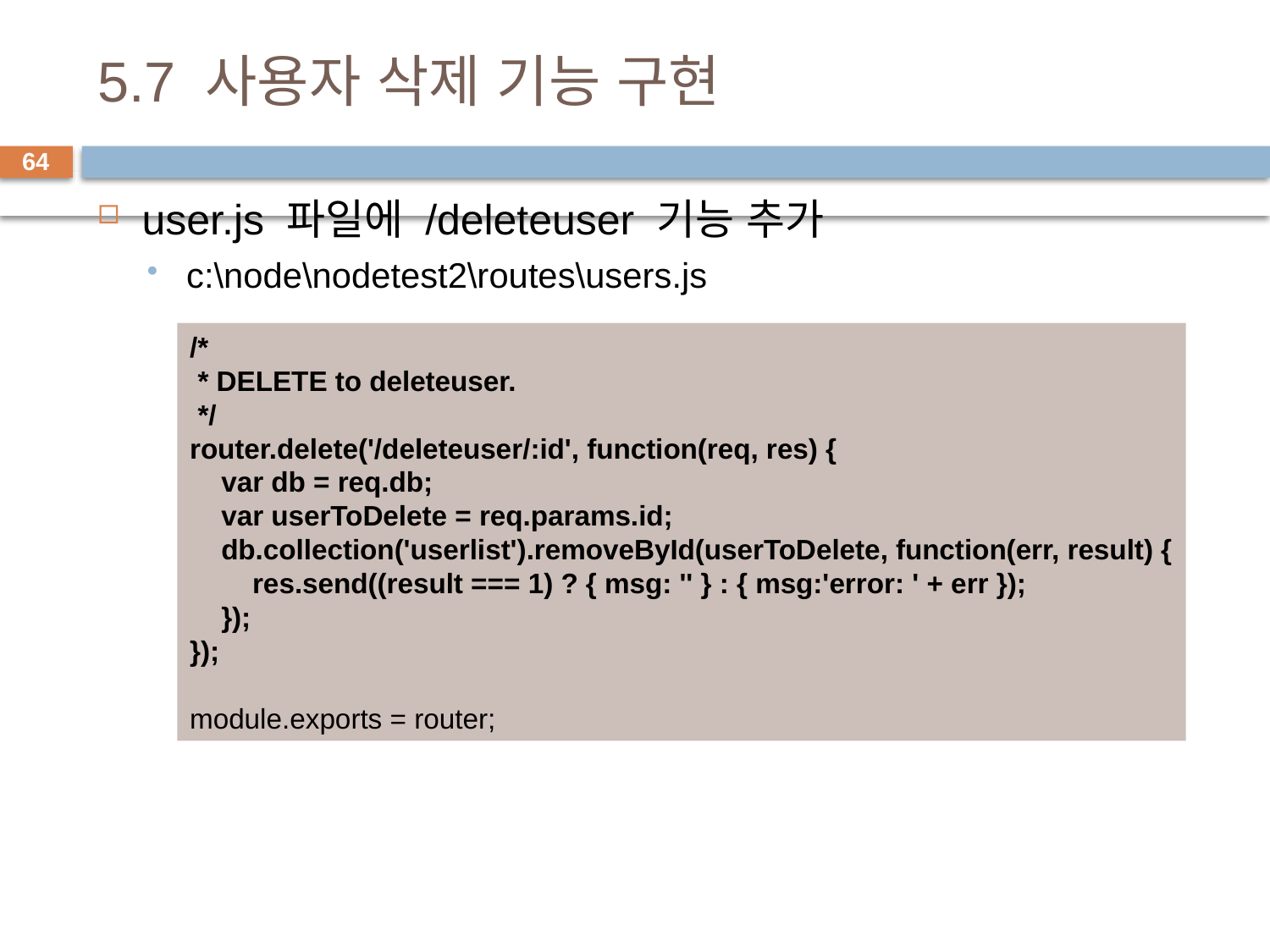

# 5.7 사용자 삭제 기능 구현
64
user.js 파일에 /deleteuser 기능 추가
c:\node\nodetest2\routes\users.js
/*
 * DELETE to deleteuser.
 */
router.delete('/deleteuser/:id', function(req, res) {
    var db = req.db;
    var userToDelete = req.params.id;
    db.collection('userlist').removeById(userToDelete, function(err, result) {
        res.send((result === 1) ? { msg: '' } : { msg:'error: ' + err });
    });
});

module.exports = router;